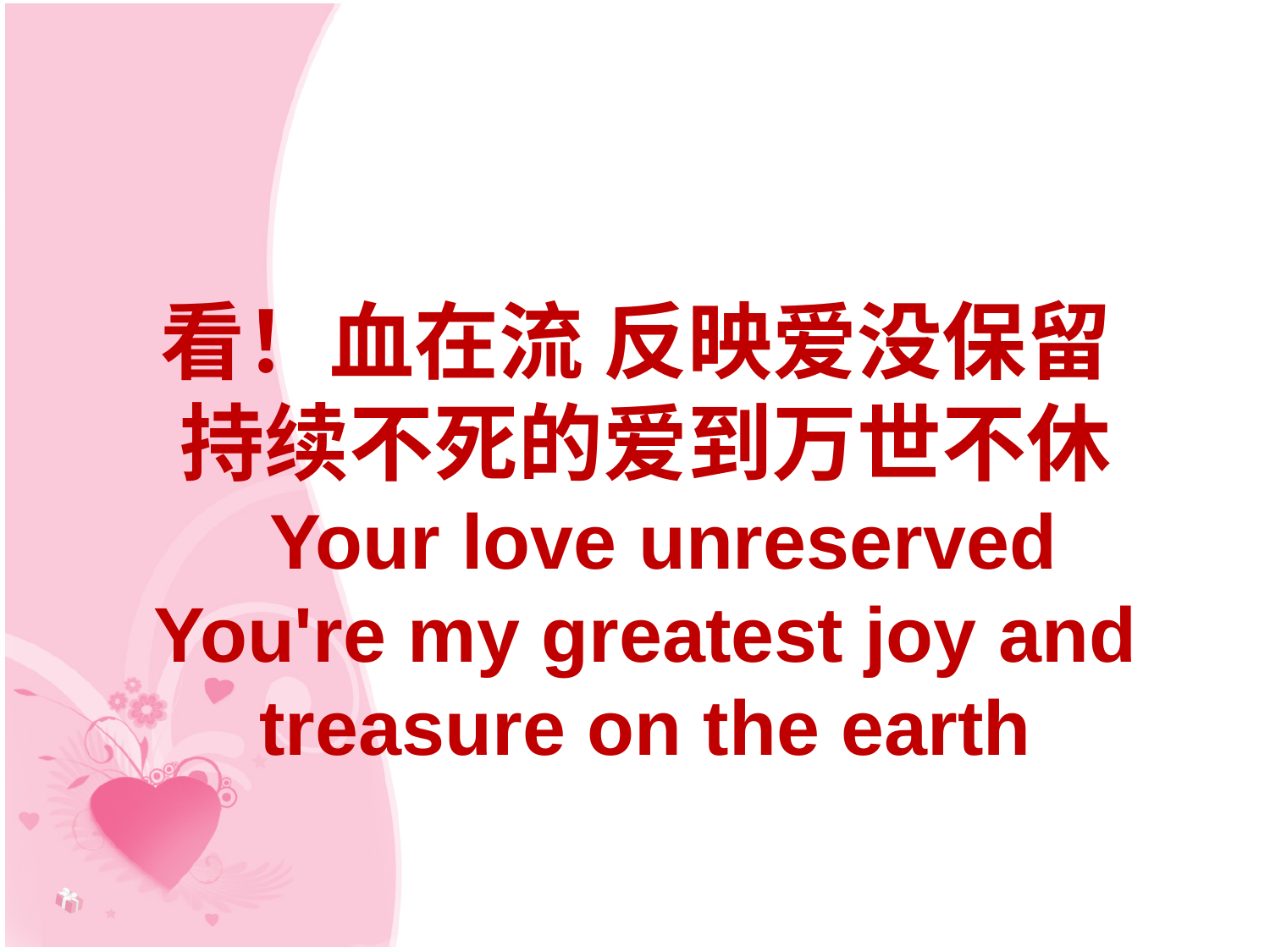

# 看！血在流 反映爱没保留 持续不死的爱到万世不休 Your love unreserved You're my greatest joy and treasure on the earth